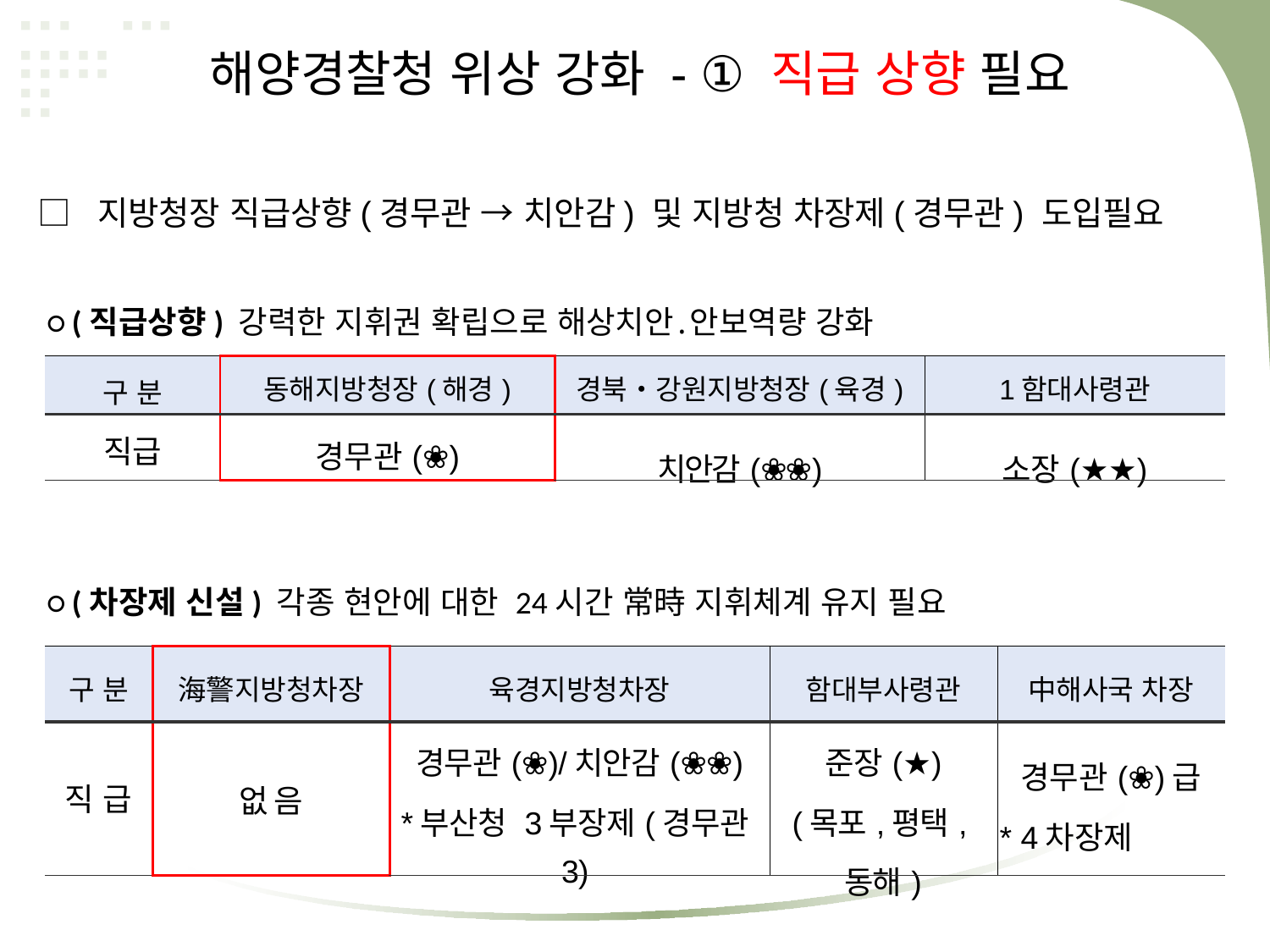

해양경찰청 위상 강화 - ① 직급 상향 필요
□  지방청장 직급상향(경무관 → 치안감) 및 지방청 차장제(경무관) 도입필요
○ (직급상향) 강력한 지휘권 확립으로 해상치안․안보역량 강화
| 구 분 | 동해지방청장(해경) | 경북‧강원지방청장(육경) | 1함대사령관 |
| --- | --- | --- | --- |
| 직급 | 경무관(❀) | 치안감(❀❀) | 소장(★★) |
○ (차장제 신설) 각종 현안에 대한 24시간 常時 지휘체계 유지 필요
| 구 분 | 海警지방청차장 | 육경지방청차장 | 함대부사령관 | 中해사국 차장 |
| --- | --- | --- | --- | --- |
| 직 급 | 없 음 | 경무관(❀)/치안감(❀❀) \*부산청 3부장제(경무관3) | 준장(★) (목포,평택,동해) | 경무관(❀)급 \* 4차장제 |